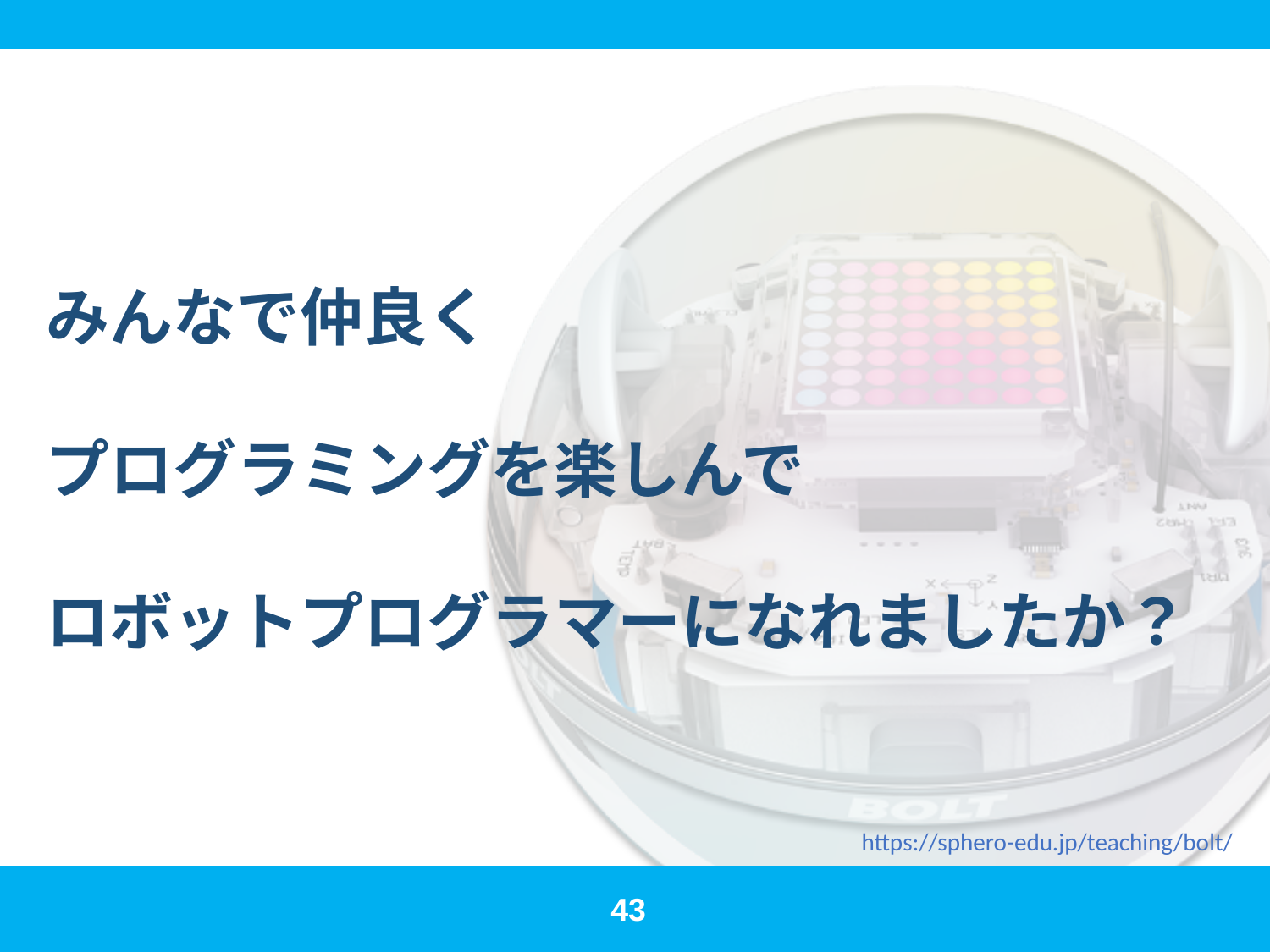

#
みんなで仲良く
プログラミングを楽しんで
ロボットプログラマーになれましたか？
43